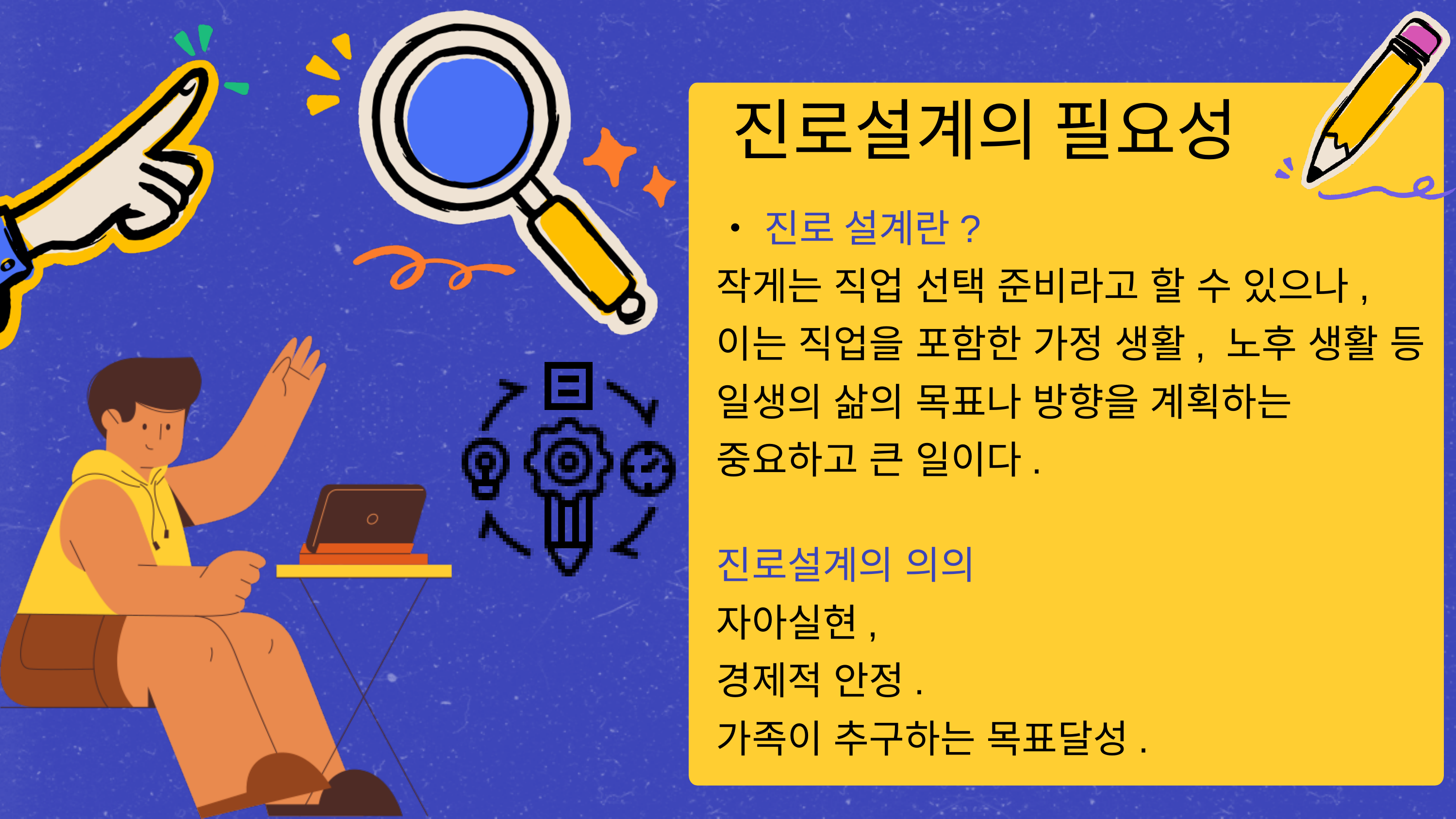

진로설계의 필요성
•진로 설계란?
작게는 직업 선택 준비라고 할 수 있으나,
이는 직업을 포함한 가정 생활, 노후 생활 등
일생의 삶의 목표나 방향을 계획하는
중요하고 큰 일이다.

진로설계의 의의
자아실현,
경제적 안정.
가족이 추구하는 목표달성.